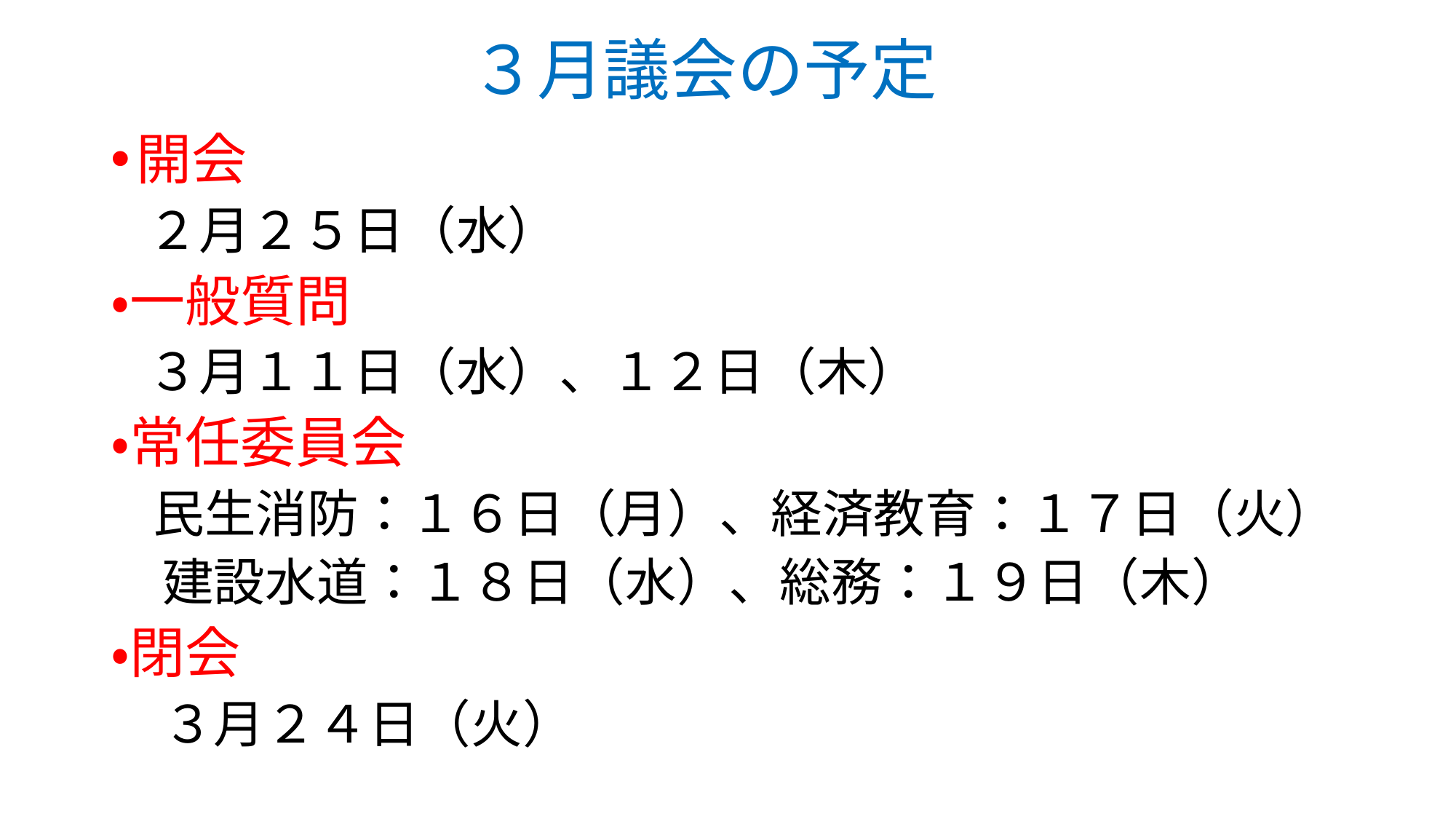

# ３月議会の予定
開会
　２月２５日（水）
・一般質問
　３月１１日（水）、１２日（木）
・常任委員会
　民生消防：１６日（月）、経済教育：１７日（火）
　建設水道：１８日（水）、総務：１９日（木）
・閉会
　３月２４日（火）